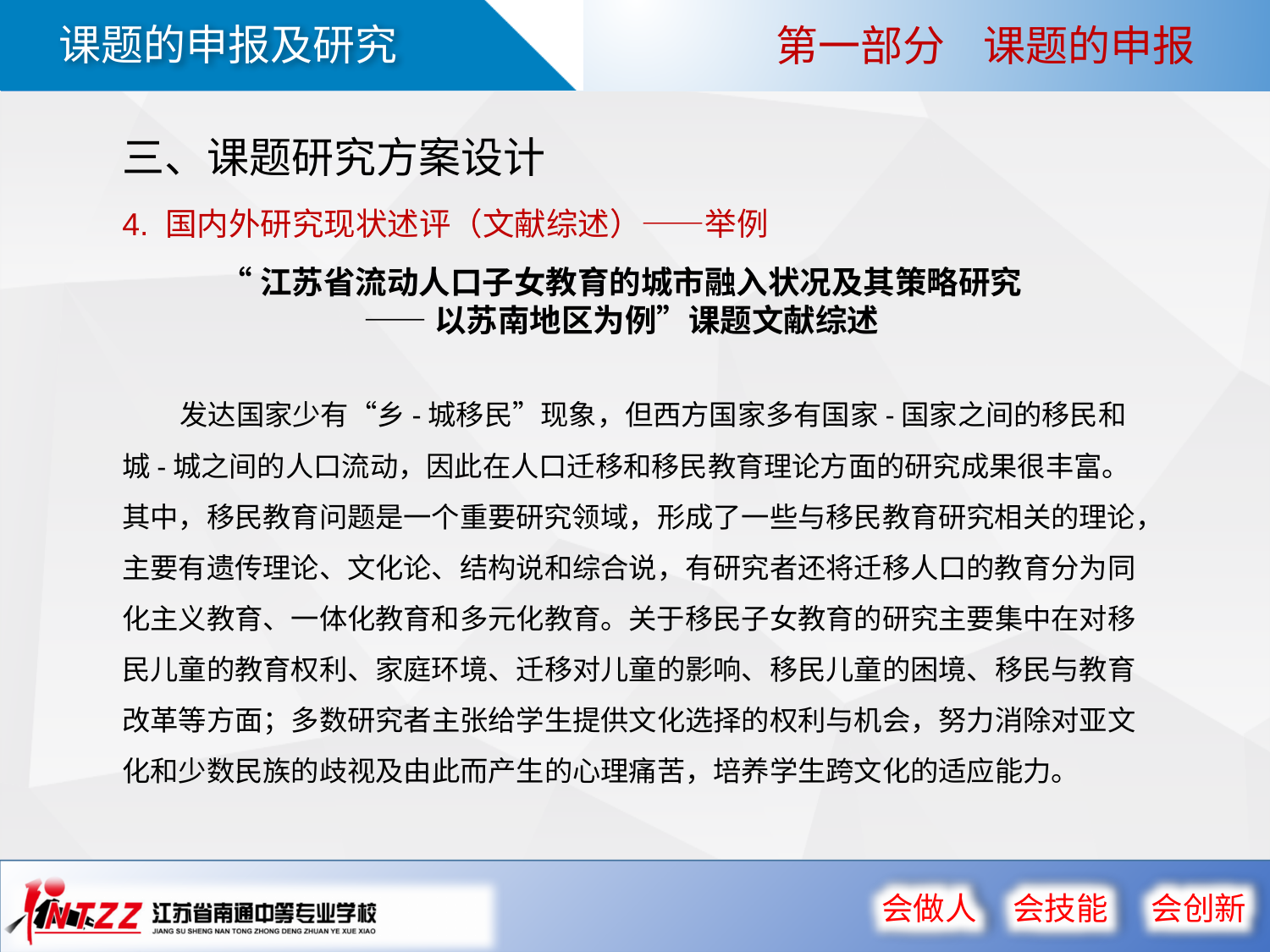

第一部分    课题的申报
三、课题研究方案设计
4. 国内外研究现状述评（文献综述）——举例

“江苏省流动人口子女教育的城市融入状况及其策略研究
——以苏南地区为例”课题文献综述
       发达国家少有“乡-城移民”现象，但西方国家多有国家-国家之间的移民和城-城之间的人口流动，因此在人口迁移和移民教育理论方面的研究成果很丰富。其中，移民教育问题是一个重要研究领域，形成了一些与移民教育研究相关的理论，主要有遗传理论、文化论、结构说和综合说，有研究者还将迁移人口的教育分为同化主义教育、一体化教育和多元化教育。关于移民子女教育的研究主要集中在对移民儿童的教育权利、家庭环境、迁移对儿童的影响、移民儿童的困境、移民与教育改革等方面；多数研究者主张给学生提供文化选择的权利与机会，努力消除对亚文化和少数民族的歧视及由此而产生的心理痛苦，培养学生跨文化的适应能力。